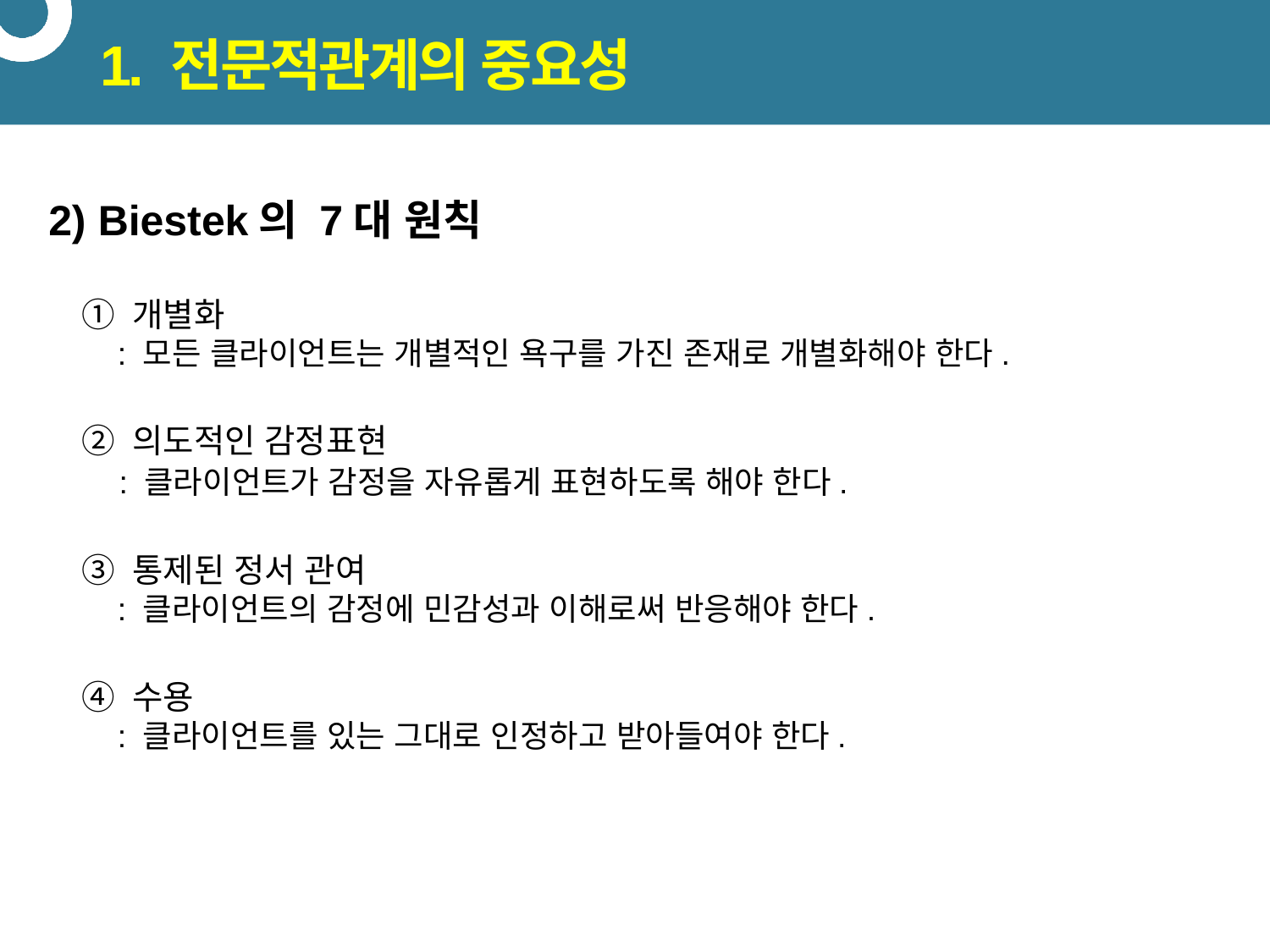

# 1. 전문적관계의 중요성
2) Biestek의 7대 원칙

① 개별화
    : 모든 클라이언트는 개별적인 욕구를 가진 존재로 개별화해야 한다.

② 의도적인 감정표현
    : 클라이언트가 감정을 자유롭게 표현하도록 해야 한다.

③ 통제된 정서 관여
    : 클라이언트의 감정에 민감성과 이해로써 반응해야 한다.

④ 수용
    : 클라이언트를 있는 그대로 인정하고 받아들여야 한다.